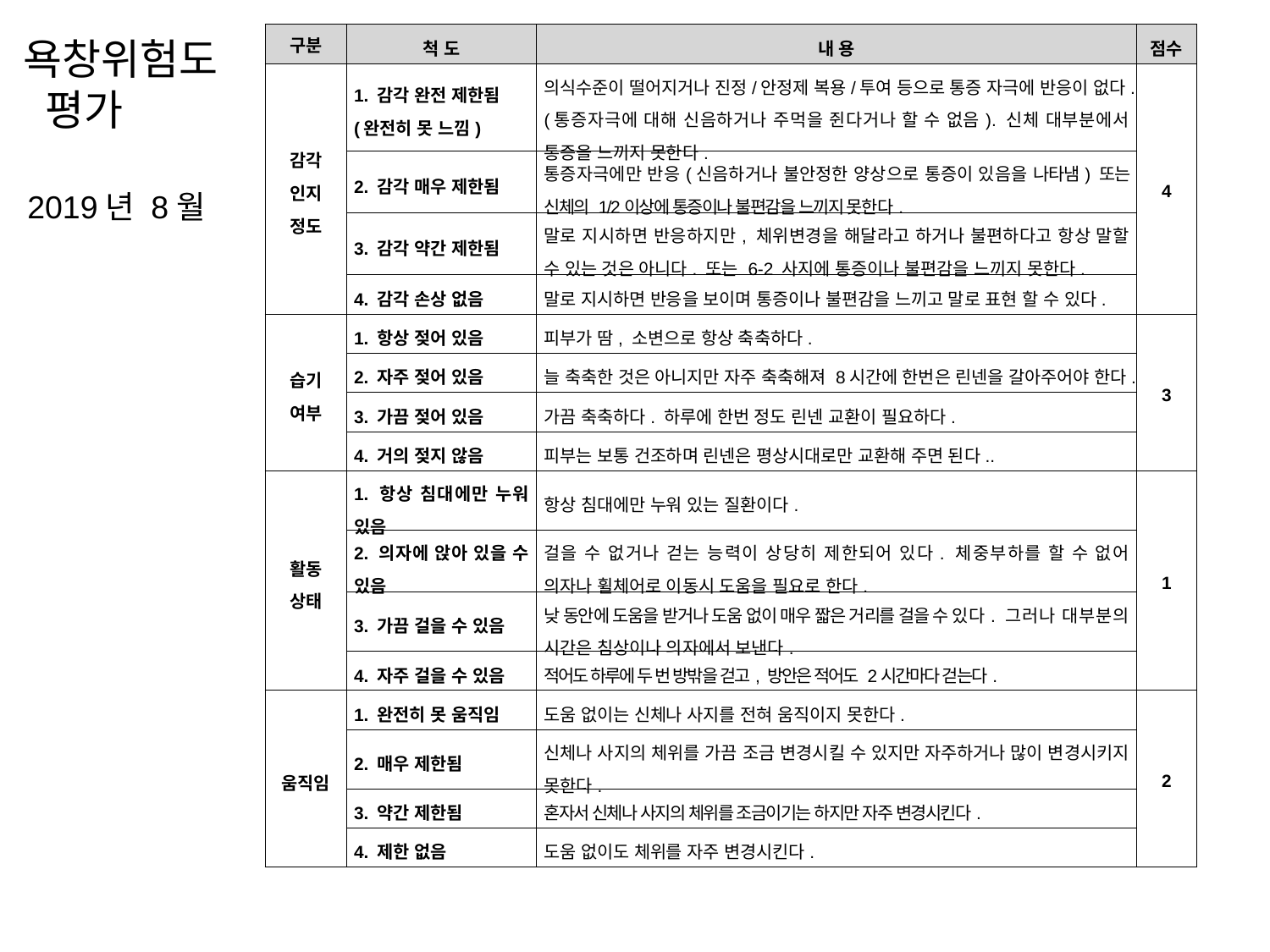

| 구분 | 척 도 | 내 용 | 점수 |
| --- | --- | --- | --- |
| 감각 인지 정도 | 1. 감각 완전 제한됨 (완전히 못 느낌) | 의식수준이 떨어지거나 진정/안정제 복용/투여 등으로 통증 자극에 반응이 없다.(통증자극에 대해 신음하거나 주먹을 쥔다거나 할 수 없음). 신체 대부분에서 통증을 느끼지 못한다. | 4 |
|  | 2. 감각 매우 제한됨 | 통증자극에만 반응(신음하거나 불안정한 양상으로 통증이 있음을 나타냄) 또는 신체의 1/2이상에 통증이나 불편감을 느끼지 못한다. |  |
|  | 3. 감각 약간 제한됨 | 말로 지시하면 반응하지만, 체위변경을 해달라고 하거나 불편하다고 항상 말할 수 있는 것은 아니다. 또는 6-2 사지에 통증이나 불편감을 느끼지 못한다. |  |
|  | 4. 감각 손상 없음 | 말로 지시하면 반응을 보이며 통증이나 불편감을 느끼고 말로 표현 할 수 있다. |  |
| 습기 여부 | 1. 항상 젖어 있음 | 피부가 땀, 소변으로 항상 축축하다. | 3 |
|  | 2. 자주 젖어 있음 | 늘 축축한 것은 아니지만 자주 축축해져 8시간에 한번은 린넨을 갈아주어야 한다. |  |
|  | 3. 가끔 젖어 있음 | 가끔 축축하다. 하루에 한번 정도 린넨 교환이 필요하다. |  |
|  | 4. 거의 젖지 않음 | 피부는 보통 건조하며 린넨은 평상시대로만 교환해 주면 된다.. |  |
| 활동 상태 | 1. 항상 침대에만 누워 있음 | 항상 침대에만 누워 있는 질환이다. | 1 |
|  | 2. 의자에 앉아 있을 수 있음 | 걸을 수 없거나 걷는 능력이 상당히 제한되어 있다. 체중부하를 할 수 없어 의자나 휠체어로 이동시 도움을 필요로 한다. |  |
|  | 3. 가끔 걸을 수 있음 | 낮 동안에 도움을 받거나 도움 없이 매우 짧은 거리를 걸을 수 있다. 그러나 대부분의 시간은 침상이나 의자에서 보낸다. |  |
|  | 4. 자주 걸을 수 있음 | 적어도 하루에 두 번 방밖을 걷고, 방안은 적어도 2시간마다 걷는다. |  |
| 움직임 | 1. 완전히 못 움직임 | 도움 없이는 신체나 사지를 전혀 움직이지 못한다. | 2 |
|  | 2. 매우 제한됨 | 신체나 사지의 체위를 가끔 조금 변경시킬 수 있지만 자주하거나 많이 변경시키지 못한다. |  |
|  | 3. 약간 제한됨 | 혼자서 신체나 사지의 체위를 조금이기는 하지만 자주 변경시킨다. |  |
|  | 4. 제한 없음 | 도움 없이도 체위를 자주 변경시킨다. |  |
욕창위험도
 평가
2019년 8월